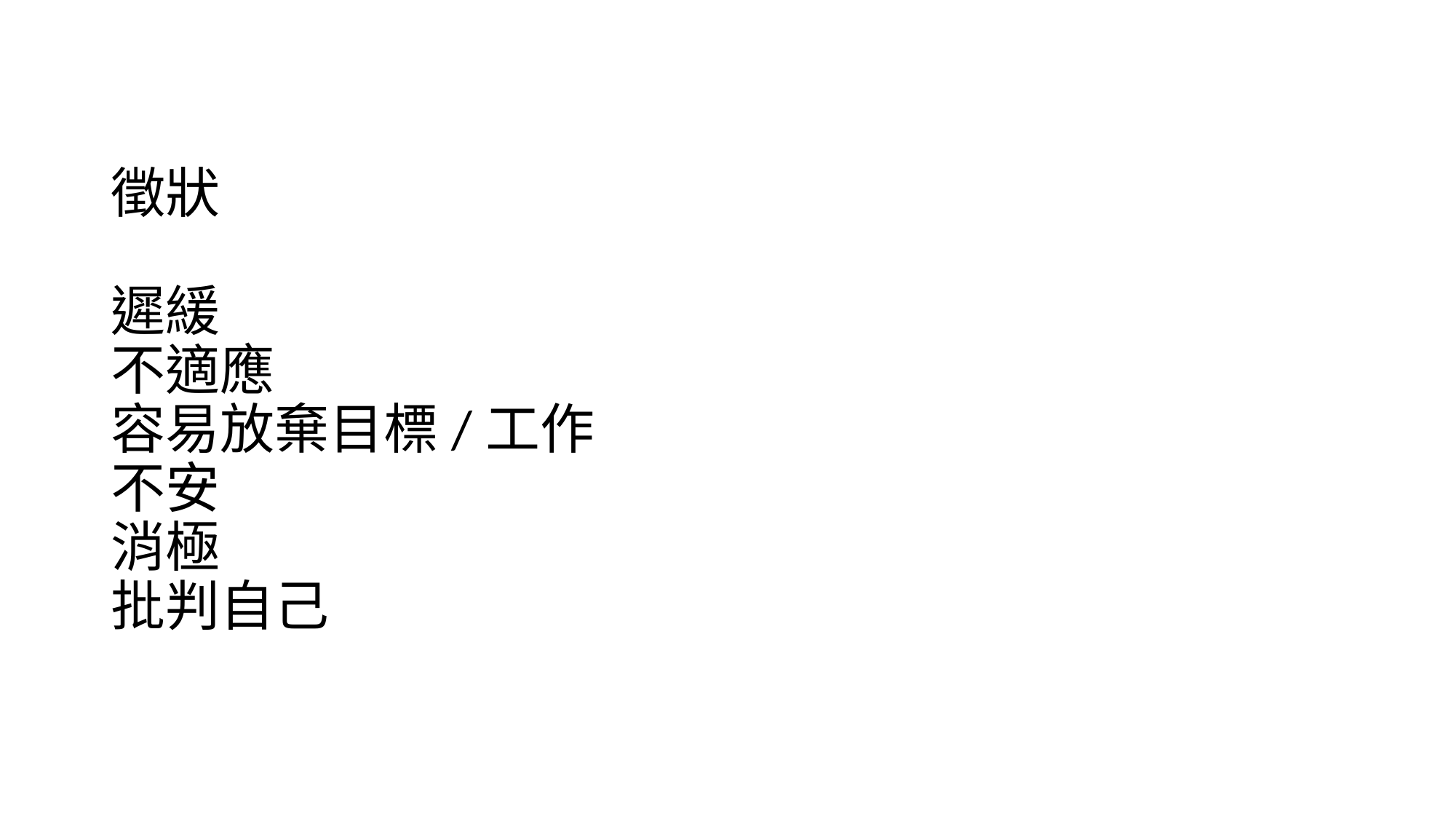

# 徵狀 遲緩 不適應 容易放棄目標/工作 不安 消極 批判自己